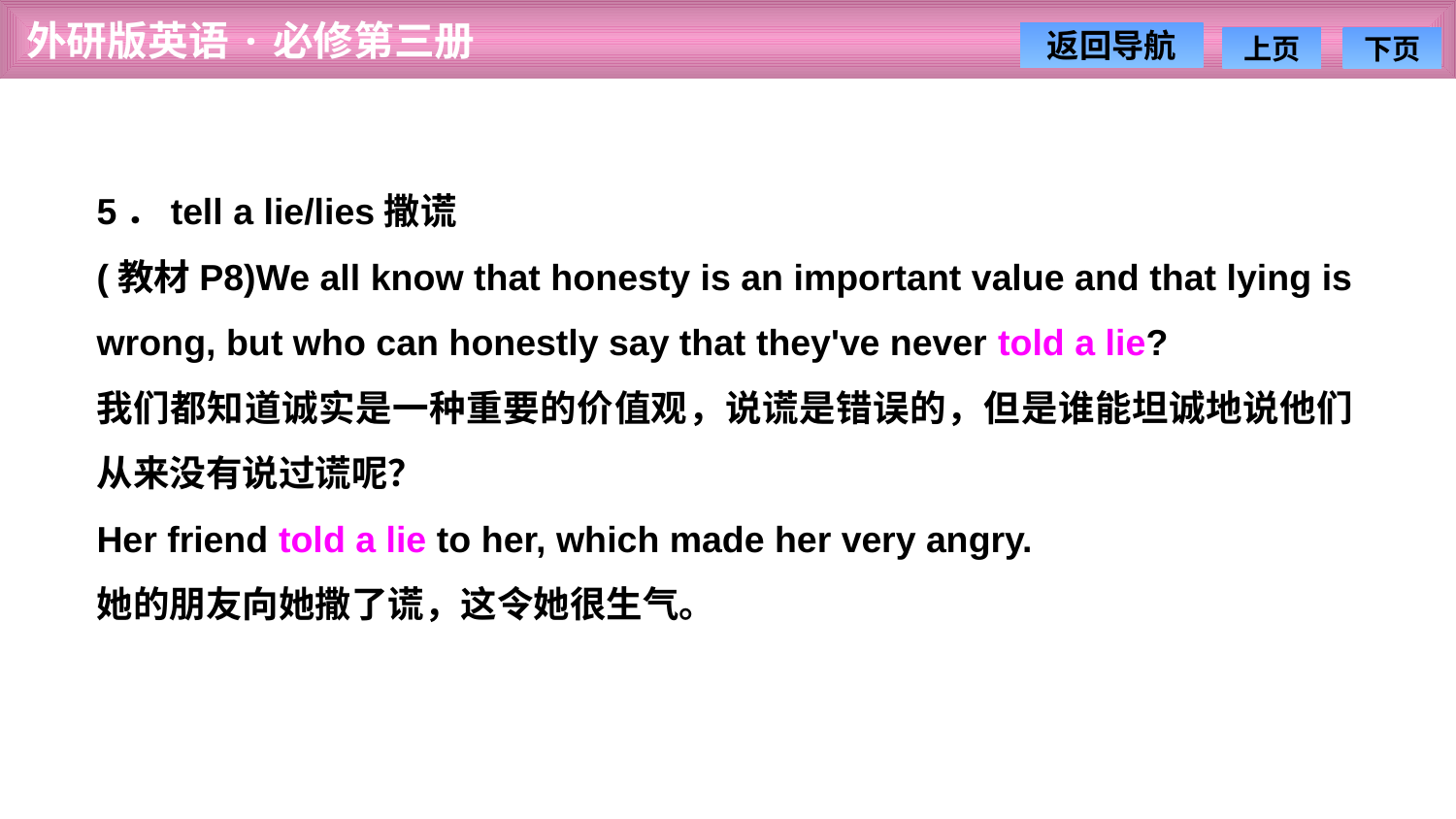

5．tell a lie/lies撒谎
(教材P8)We all know that honesty is an important value and that lying is wrong, but who can honestly say that they've never told a lie?
我们都知道诚实是一种重要的价值观，说谎是错误的，但是谁能坦诚地说他们从来没有说过谎呢？
Her friend told a lie to her, which made her very angry.
她的朋友向她撒了谎，这令她很生气。